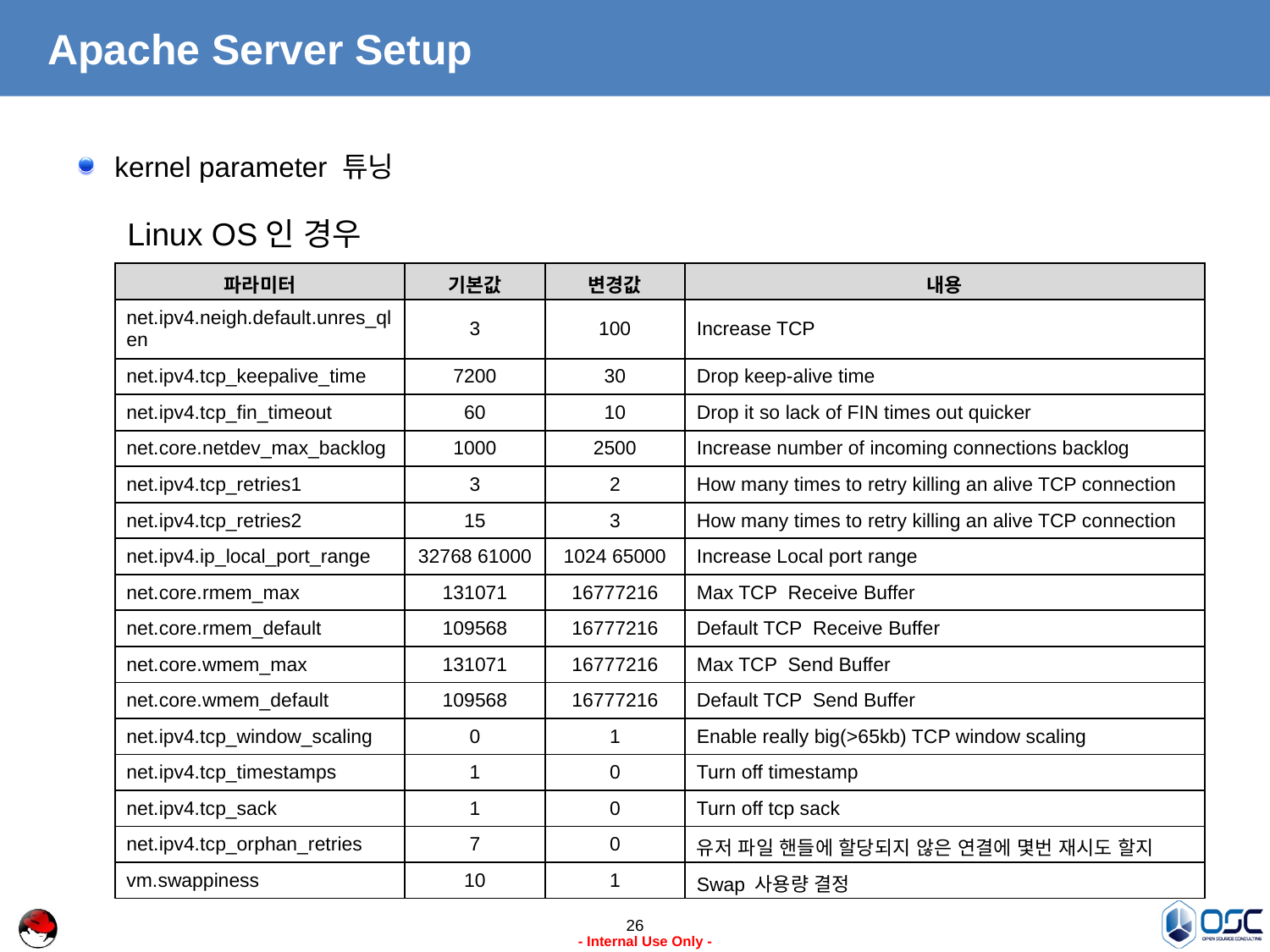

# Apache Server Setup
kernel parameter 튜닝
Linux OS인 경우
| 파라미터 | 기본값 | 변경값 | 내용 |
| --- | --- | --- | --- |
| net.ipv4.neigh.default.unres\_qlen | 3 | 100 | Increase TCP |
| net.ipv4.tcp\_keepalive\_time | 7200 | 30 | Drop keep-alive time |
| net.ipv4.tcp\_fin\_timeout | 60 | 10 | Drop it so lack of FIN times out quicker |
| net.core.netdev\_max\_backlog | 1000 | 2500 | Increase number of incoming connections backlog |
| net.ipv4.tcp\_retries1 | 3 | 2 | How many times to retry killing an alive TCP connection |
| net.ipv4.tcp\_retries2 | 15 | 3 | How many times to retry killing an alive TCP connection |
| net.ipv4.ip\_local\_port\_range | 32768 61000 | 1024 65000 | Increase Local port range |
| net.core.rmem\_max | 131071 | 16777216 | Max TCP Receive Buffer |
| net.core.rmem\_default | 109568 | 16777216 | Default TCP Receive Buffer |
| net.core.wmem\_max | 131071 | 16777216 | Max TCP Send Buffer |
| net.core.wmem\_default | 109568 | 16777216 | Default TCP Send Buffer |
| net.ipv4.tcp\_window\_scaling | 0 | 1 | Enable really big(>65kb) TCP window scaling |
| net.ipv4.tcp\_timestamps | 1 | 0 | Turn off timestamp |
| net.ipv4.tcp\_sack | 1 | 0 | Turn off tcp sack |
| net.ipv4.tcp\_orphan\_retries | 7 | 0 | 유저 파일 핸들에 할당되지 않은 연결에 몇번 재시도 할지 |
| vm.swappiness | 10 | 1 | Swap 사용량 결정 |